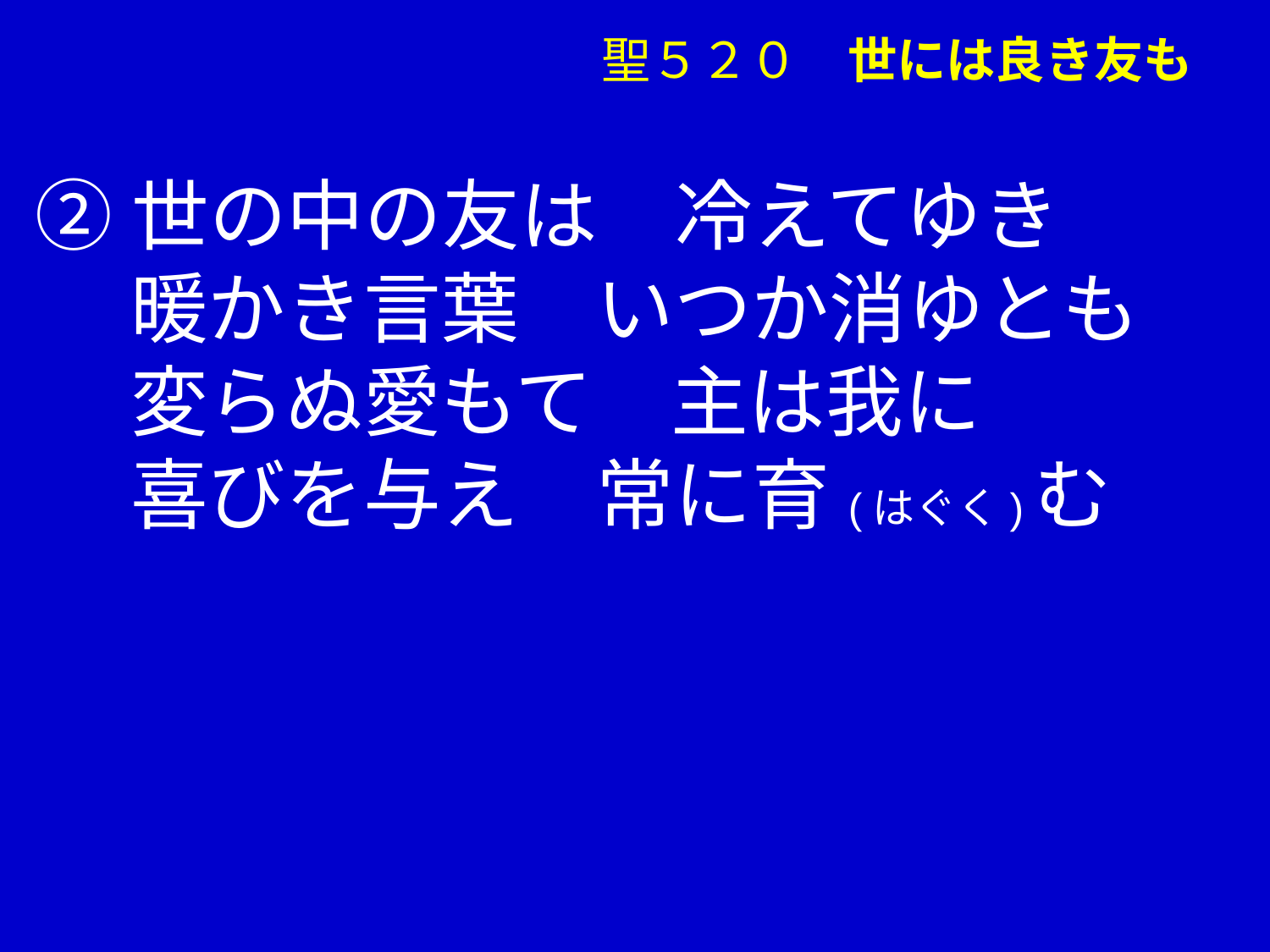

聖５２０　世には良き友も
②世の中の友は　冷えてゆき
　 暖かき言葉　いつか消ゆとも
　 変らぬ愛もて　主は我に
　 喜びを与え　常に育(はぐく)む